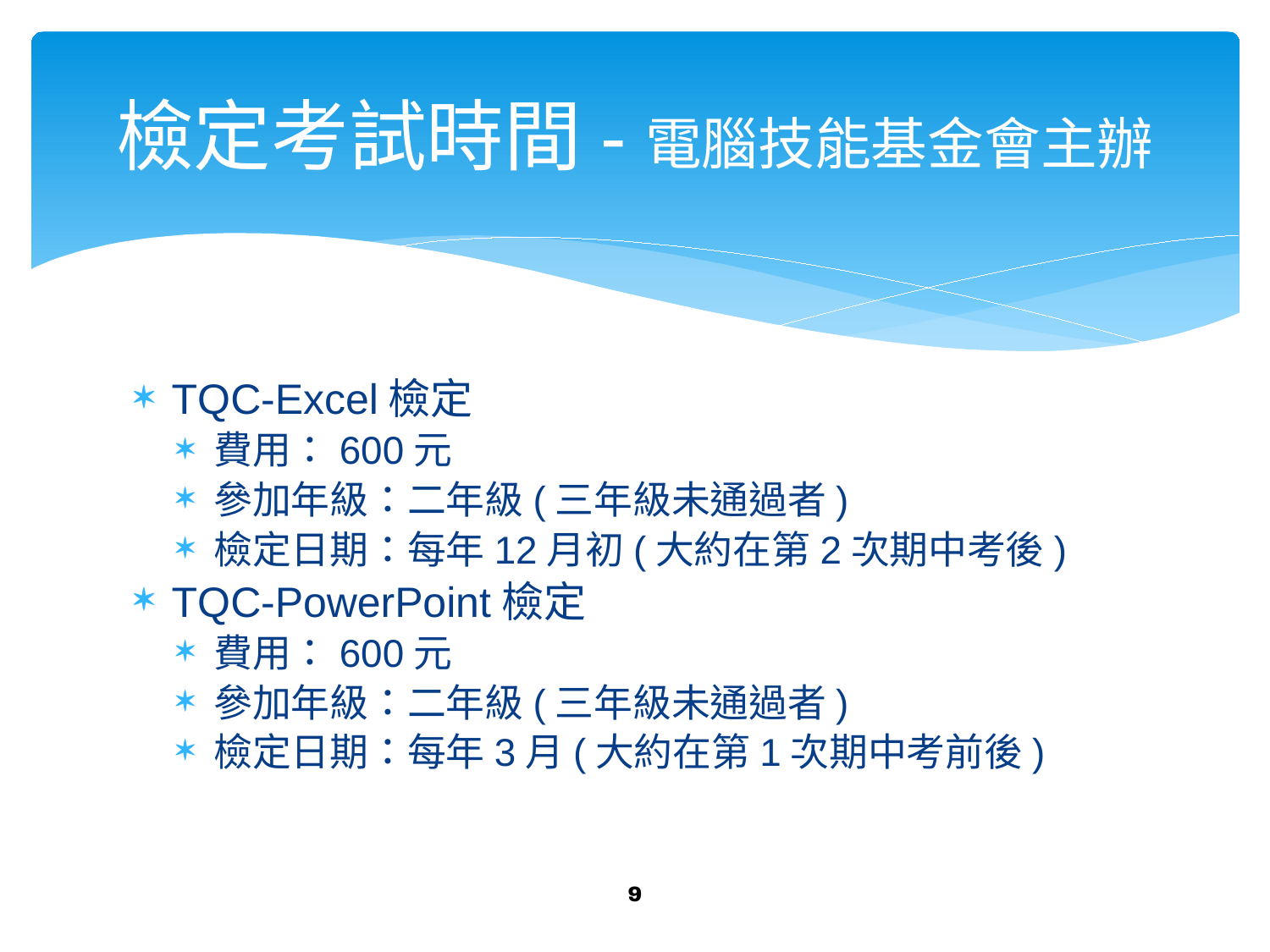

# 檢定考試時間-電腦技能基金會主辦
TQC-Excel檢定
費用：600元
參加年級：二年級(三年級未通過者)
檢定日期：每年12月初(大約在第2次期中考後)
TQC-PowerPoint檢定
費用：600元
參加年級：二年級(三年級未通過者)
檢定日期：每年3月(大約在第1次期中考前後)

9